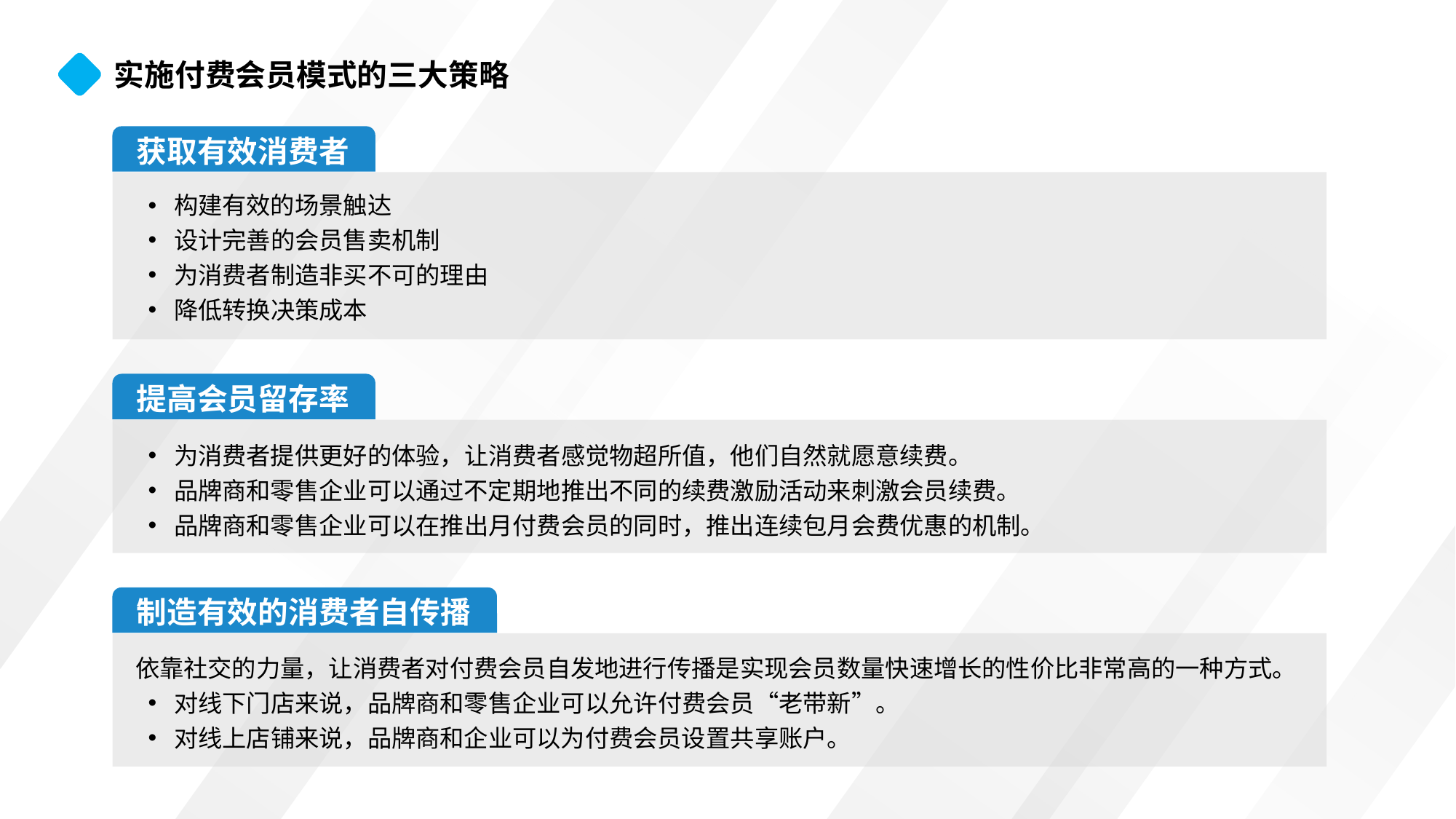

实施付费会员模式的三大策略

获取有效消费者

构建有效的场景触达
设计完善的会员售卖机制
为消费者制造非买不可的理由
降低转换决策成本
提高会员留存率

为消费者提供更好的体验，让消费者感觉物超所值，他们自然就愿意续费。
品牌商和零售企业可以通过不定期地推出不同的续费激励活动来刺激会员续费。
品牌商和零售企业可以在推出月付费会员的同时，推出连续包月会费优惠的机制。
制造有效的消费者自传播

依靠社交的力量，让消费者对付费会员自发地进行传播是实现会员数量快速增长的性价比非常高的一种方式。
对线下门店来说，品牌商和零售企业可以允许付费会员“老带新”。
对线上店铺来说，品牌商和企业可以为付费会员设置共享账户。